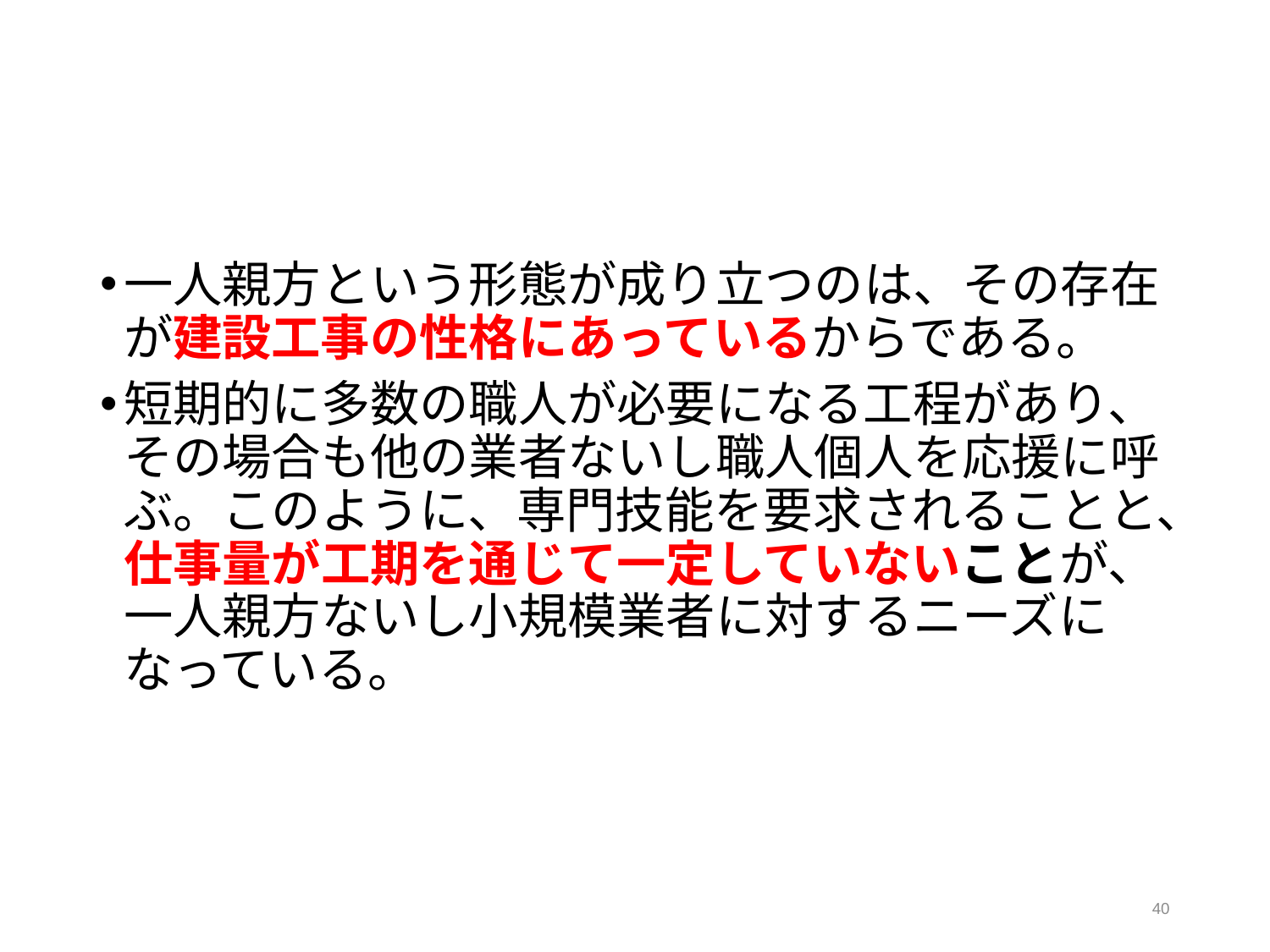

#
一人親方という形態が成り立つのは、その存在が建設工事の性格にあっているからである。
短期的に多数の職人が必要になる工程があり、その場合も他の業者ないし職人個人を応援に呼ぶ。このように、専門技能を要求されることと、仕事量が工期を通じて一定していないことが、一人親方ないし小規模業者に対するニーズになっている。
40